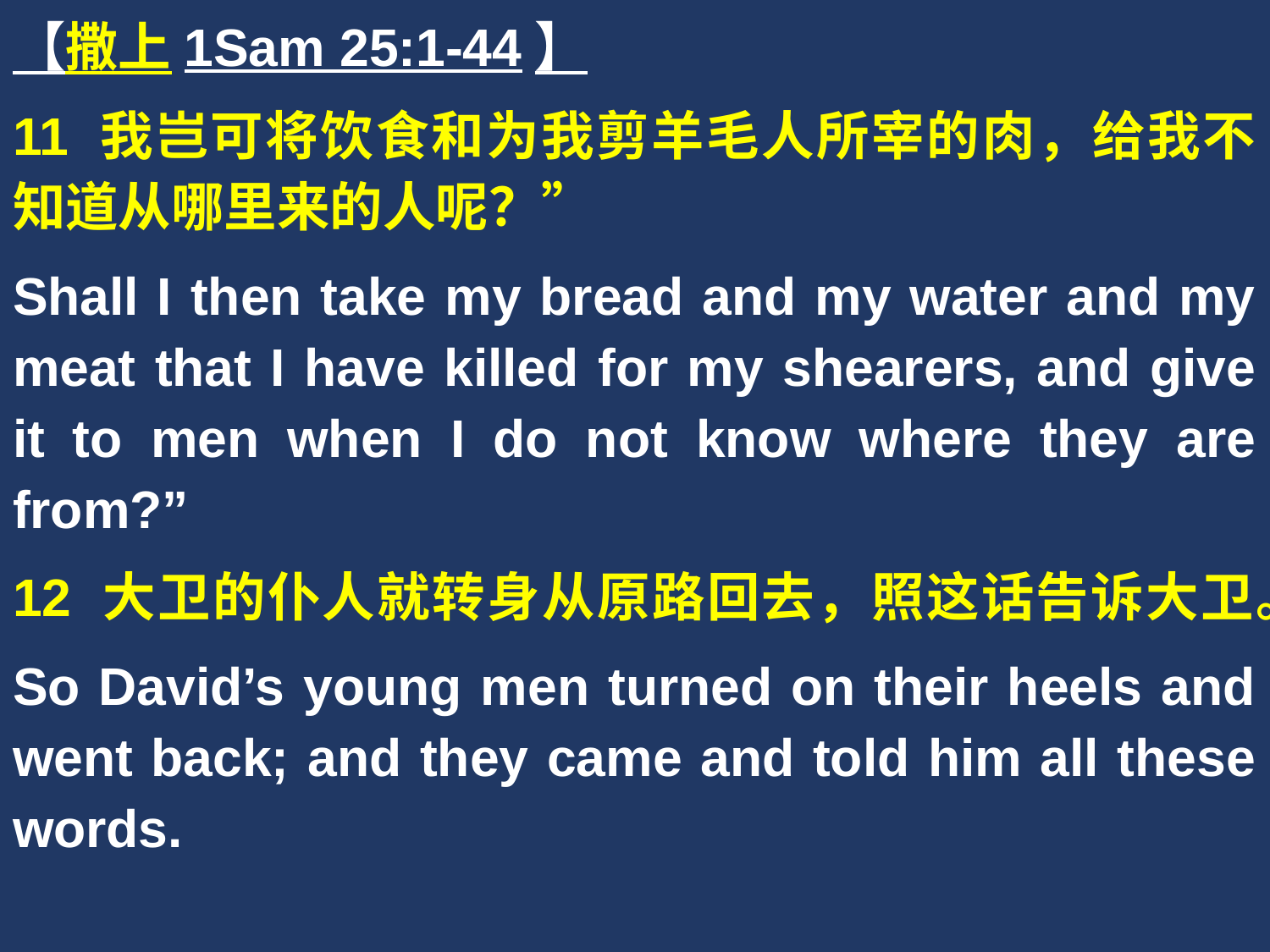

【撒上1Sam 25:1-44】
11 我岂可将饮食和为我剪羊毛人所宰的肉，给我不知道从哪里来的人呢？”
Shall I then take my bread and my water and my meat that I have killed for my shearers, and give it to men when I do not know where they are from?”
12 大卫的仆人就转身从原路回去，照这话告诉大卫。
So David’s young men turned on their heels and went back; and they came and told him all these words.